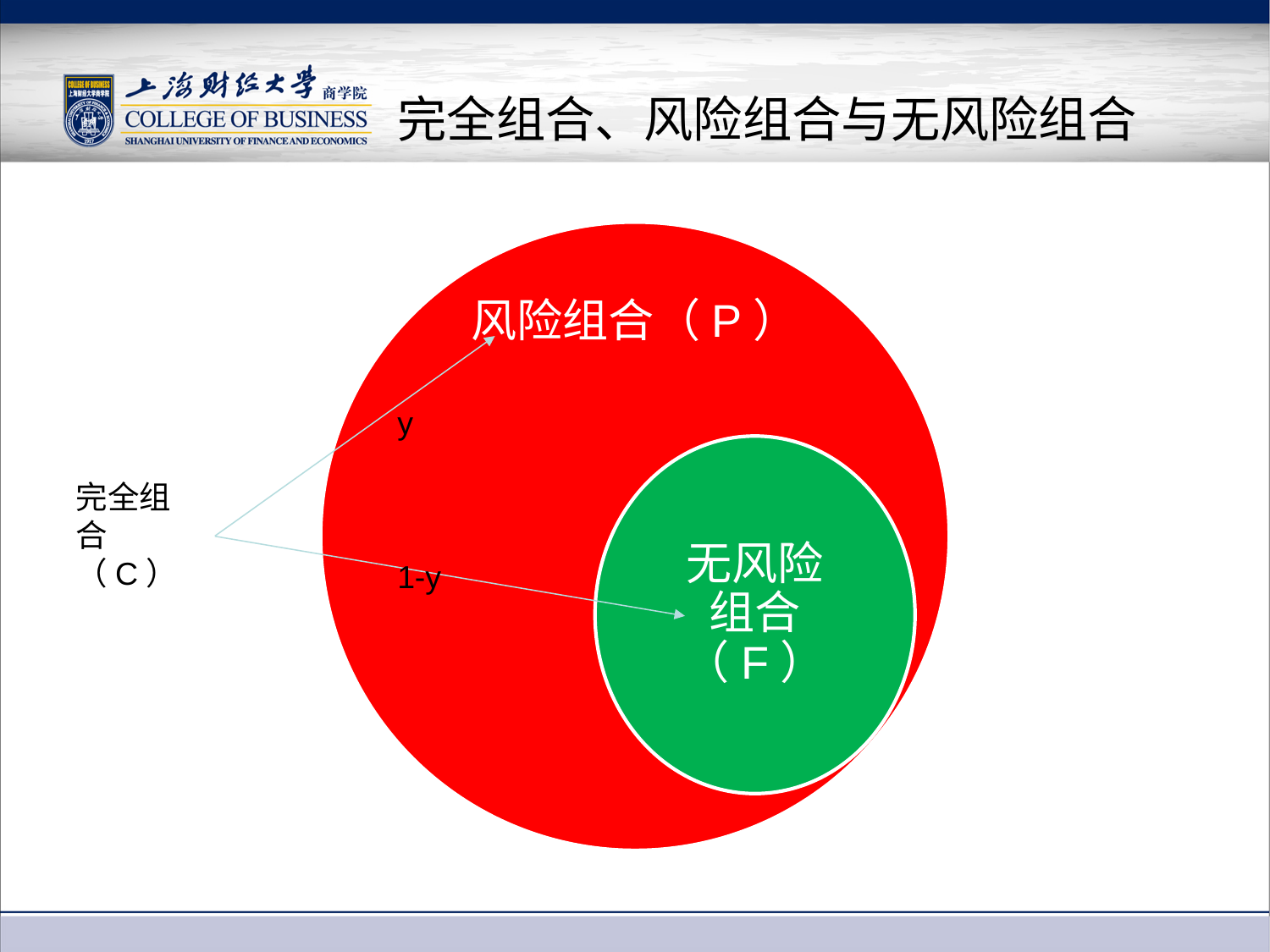

# 完全组合、风险组合与无风险组合
风险组合（P）
无风险组合（F）
y
完全组合（C）
1-y